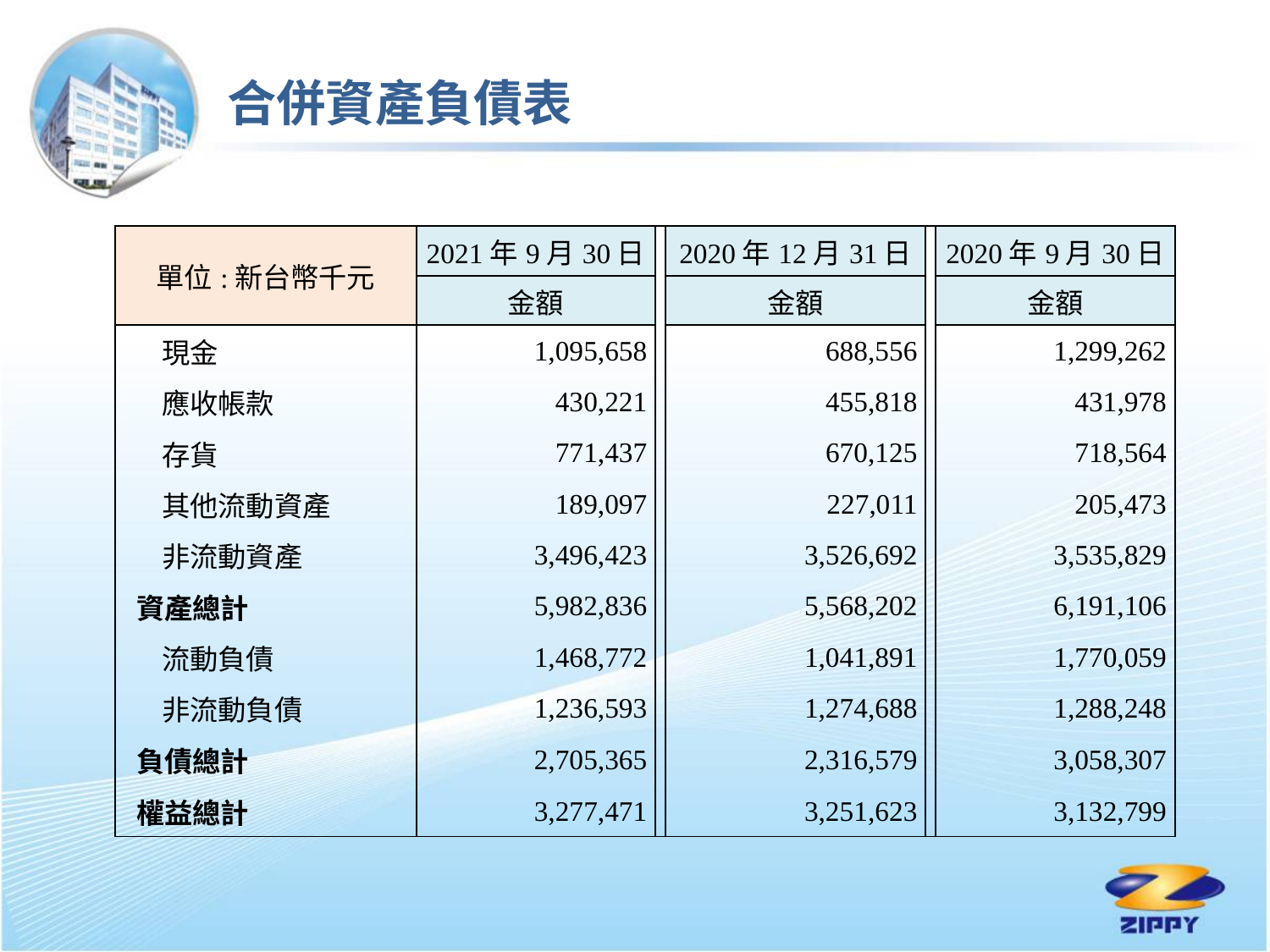

合併資產負債表

| 單位:新台幣千元 | 2021年9月30日 |  | 2020年12月31日 |  | 2020年9月30日 |
| --- | --- | --- | --- | --- | --- |
|  | 金額 |  | 金額 |  | 金額 |
| 現金 | 1,095,658 |  | 688,556 |  | 1,299,262 |
| 應收帳款 | 430,221 |  | 455,818 |  | 431,978 |
| 存貨 | 771,437 |  | 670,125 |  | 718,564 |
| 其他流動資產 | 189,097 |  | 227,011 |  | 205,473 |
| 非流動資產 | 3,496,423 |  | 3,526,692 |  | 3,535,829 |
| 資產總計 | 5,982,836 |  | 5,568,202 |  | 6,191,106 |
| 流動負債 | 1,468,772 |  | 1,041,891 |  | 1,770,059 |
| 非流動負債 | 1,236,593 |  | 1,274,688 |  | 1,288,248 |
| 負債總計 | 2,705,365 |  | 2,316,579 |  | 3,058,307 |
| 權益總計 | 3,277,471 |  | 3,251,623 |  | 3,132,799 |